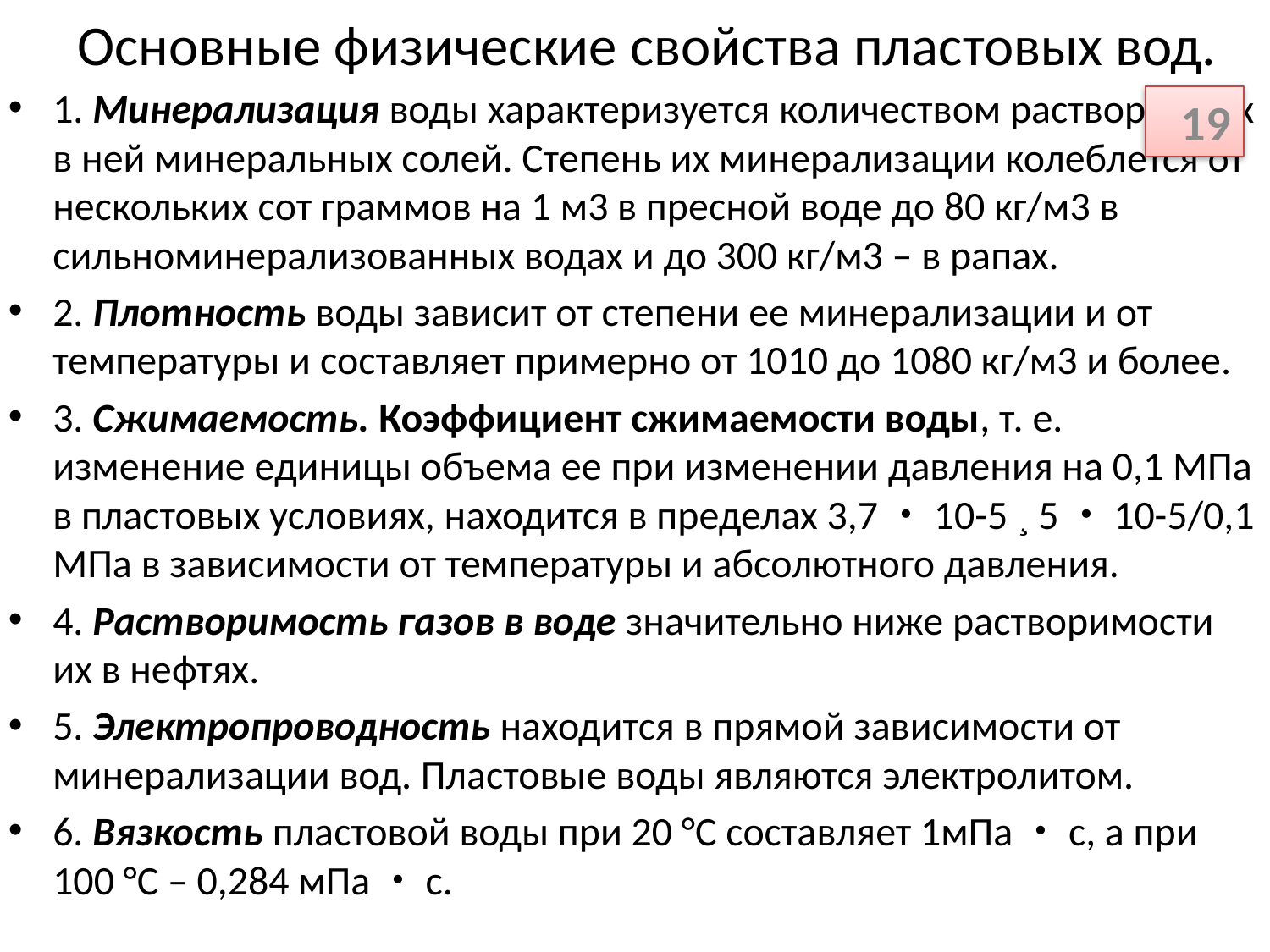

# Основные физические свойства пластовых вод.
1. Минерализация воды характеризуется количеством растворенных в ней минеральных солей. Степень их минерализации колеблется от нескольких сот граммов на 1 м3 в пресной воде до 80 кг/м3 в сильноминерализованных водах и до 300 кг/м3 – в рапах.
2. Плотность воды зависит от степени ее минерализации и от температуры и составляет примерно от 1010 до 1080 кг/м3 и более.
3. Сжимаемость. Коэффициент сжимаемости воды, т. е. изменение единицы объема ее при изменении давления на 0,1 МПа в пластовых условиях, находится в пределах 3,7・10-5 ¸ 5・10-5/0,1 МПа в зависимости от температуры и абсолютного давления.
4. Растворимость газов в воде значительно ниже растворимости их в нефтях.
5. Электропроводность находится в прямой зависимости от минерализации вод. Пластовые воды являются электролитом.
6. Вязкость пластовой воды при 20 °С составляет 1мПа・с, а при 100 °С – 0,284 мПа・с.
19